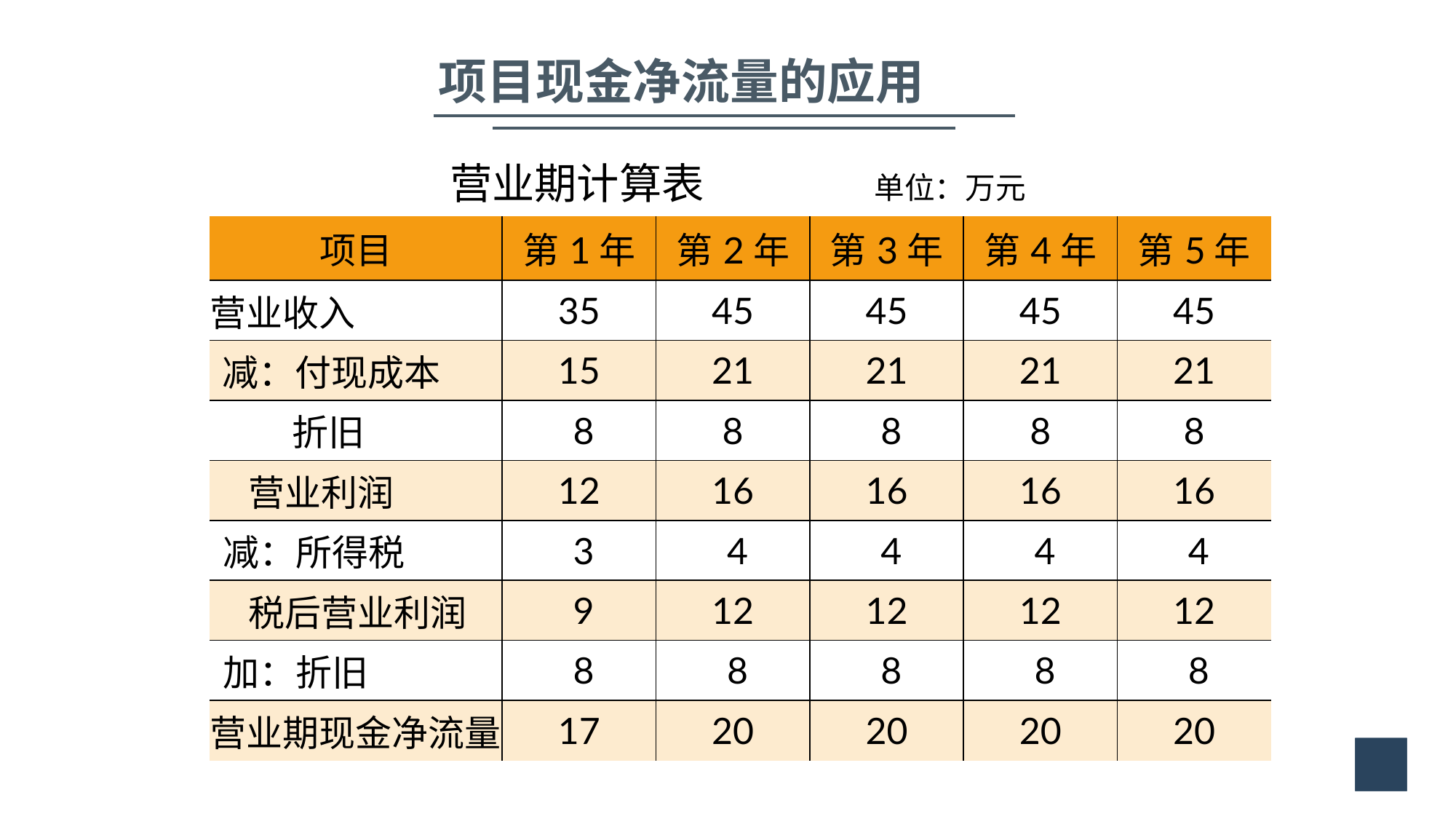

项目现金净流量的应用
营业期计算表                  单位：万元
| 项目 | 第1年 | 第2年 | 第3年 | 第4年 | 第5年 |
| --- | --- | --- | --- | --- | --- |
| 营业收入 | 35 | 45 | 45 | 45 | 45 |
| 减：付现成本 | 15 | 21 | 21 | 21 | 21 |
| 折旧 | 8 | 8 | 8 | 8 | 8 |
| 营业利润 | 12 | 16 | 16 | 16 | 16 |
| 减：所得税 | 3 | 4 | 4 | 4 | 4 |
| 税后营业利润 | 9 | 12 | 12 | 12 | 12 |
| 加：折旧 | 8 | 8 | 8 | 8 | 8 |
| 营业期现金净流量 | 17 | 20 | 20 | 20 | 20 |
51